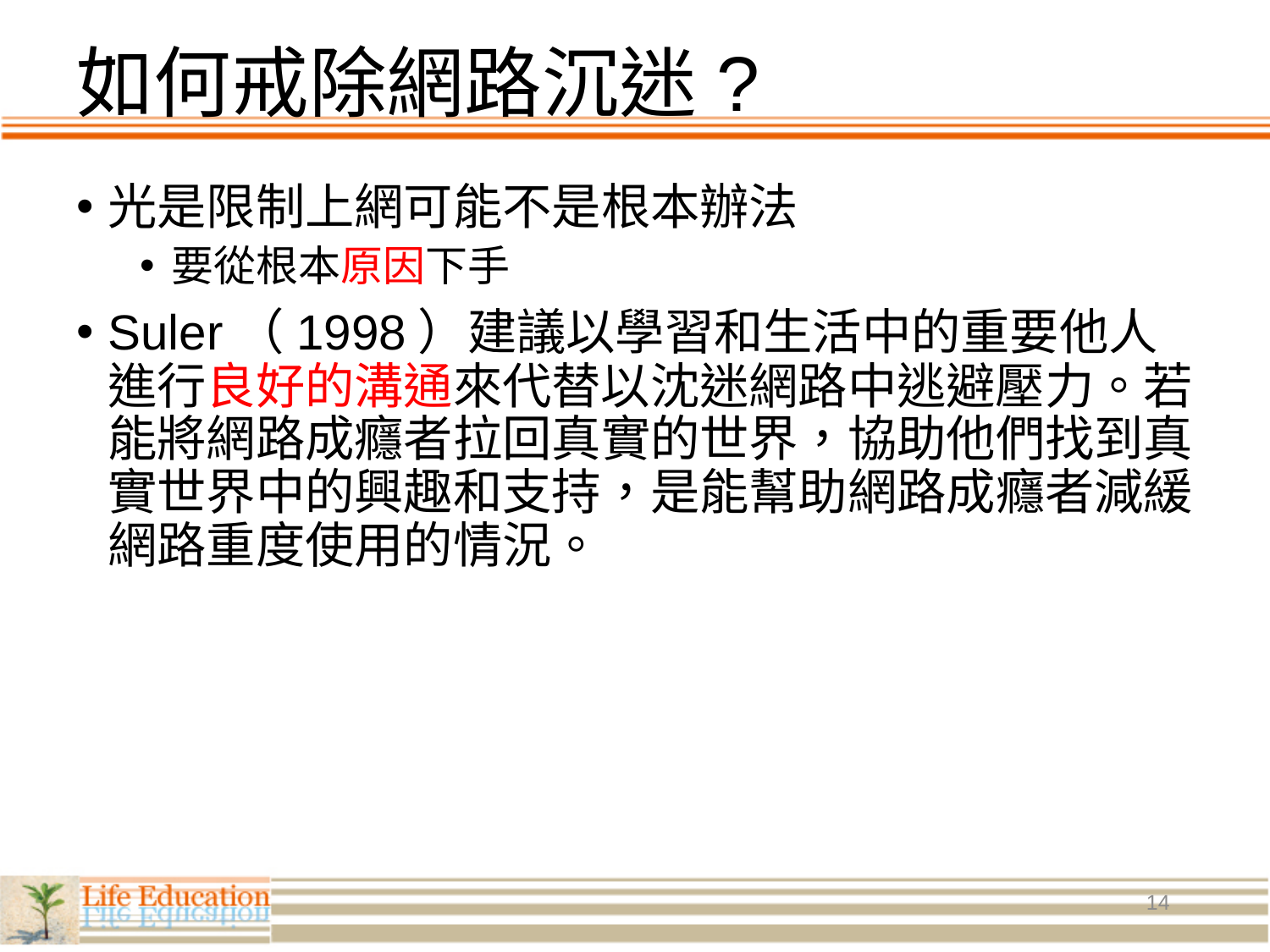

# 如何戒除網路沉迷?
光是限制上網可能不是根本辦法
要從根本原因下手
Suler（1998）建議以學習和生活中的重要他人進行良好的溝通來代替以沈迷網路中逃避壓力。若能將網路成癮者拉回真實的世界，協助他們找到真實世界中的興趣和支持，是能幫助網路成癮者減緩網路重度使用的情況。

14